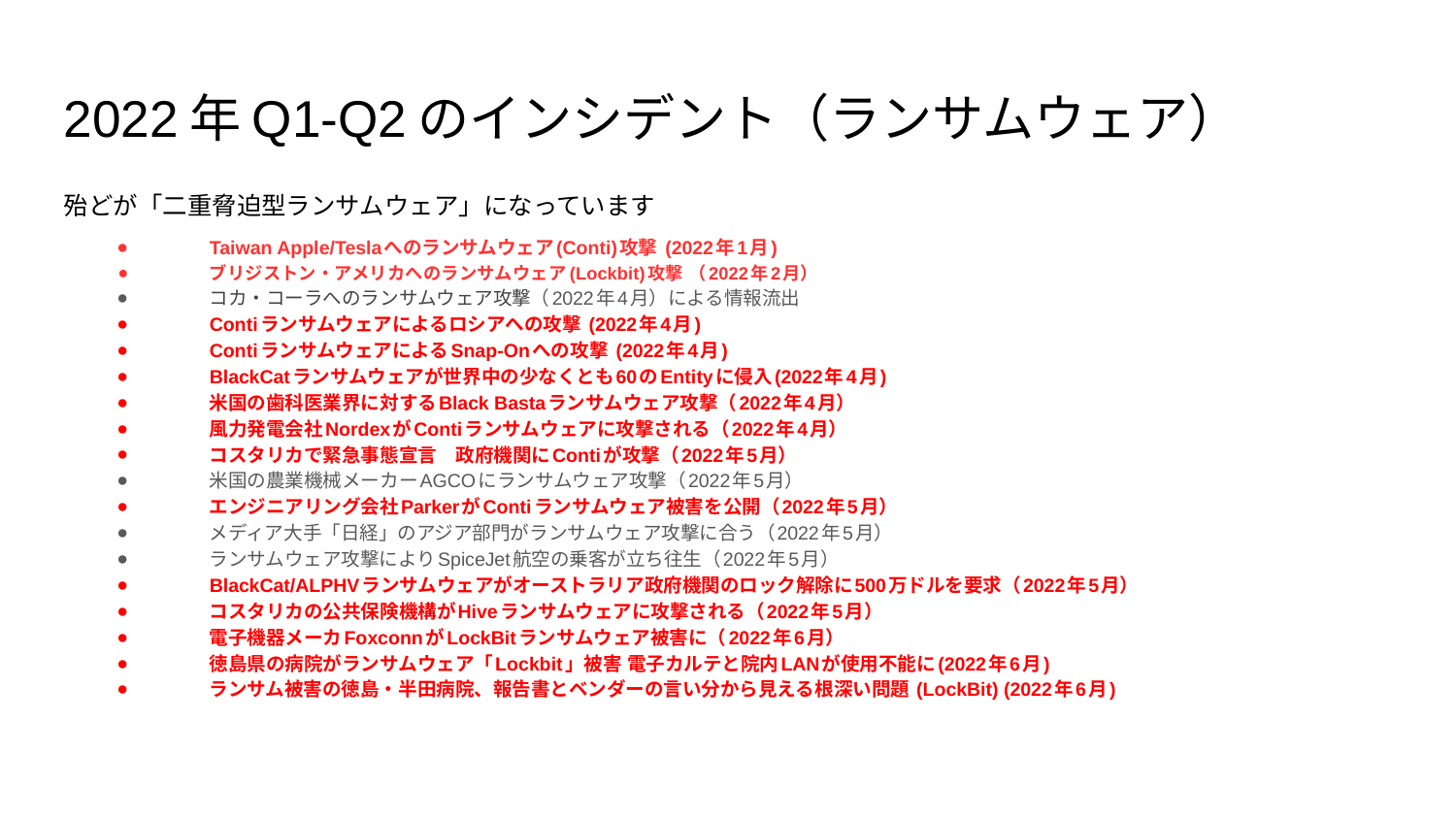

2022年Q1-Q2のインシデント（ランサムウェア）
殆どが「二重脅迫型ランサムウェア」になっています
Taiwan Apple/Teslaへのランサムウェア(Conti)攻撃 (2022年1月)
ブリジストン・アメリカへのランサムウェア(Lockbit)攻撃 （2022年2月）
コカ・コーラへのランサムウェア攻撃（2022年4月）による情報流出
Contiランサムウェアによるロシアへの攻撃 (2022年4月)
ContiランサムウェアによるSnap-Onへの攻撃 (2022年4月)
BlackCatランサムウェアが世界中の少なくとも60のEntityに侵入(2022年4月)
米国の歯科医業界に対するBlack Bastaランサムウェア攻撃（2022年4月）
風力発電会社NordexがContiランサムウェアに攻撃される（2022年4月）
コスタリカで緊急事態宣言　政府機関にContiが攻撃（2022年5月）
米国の農業機械メーカーAGCOにランサムウェア攻撃（2022年5月）
エンジニアリング会社ParkerがContiランサムウェア被害を公開（2022年5月）
メディア大手「日経」のアジア部門がランサムウェア攻撃に合う（2022年5月）
ランサムウェア攻撃によりSpiceJet航空の乗客が立ち往生（2022年5月）
BlackCat/ALPHVランサムウェアがオーストラリア政府機関のロック解除に500万ドルを要求（2022年5月）
コスタリカの公共保険機構がHiveランサムウェアに攻撃される（2022年5月）
電子機器メーカFoxconnがLockBitランサムウェア被害に（2022年6月）
徳島県の病院がランサムウェア「Lockbit」被害 電子カルテと院内LANが使用不能に(2022年6月)
ランサム被害の徳島・半田病院、報告書とベンダーの言い分から見える根深い問題 (LockBit) (2022年6月)